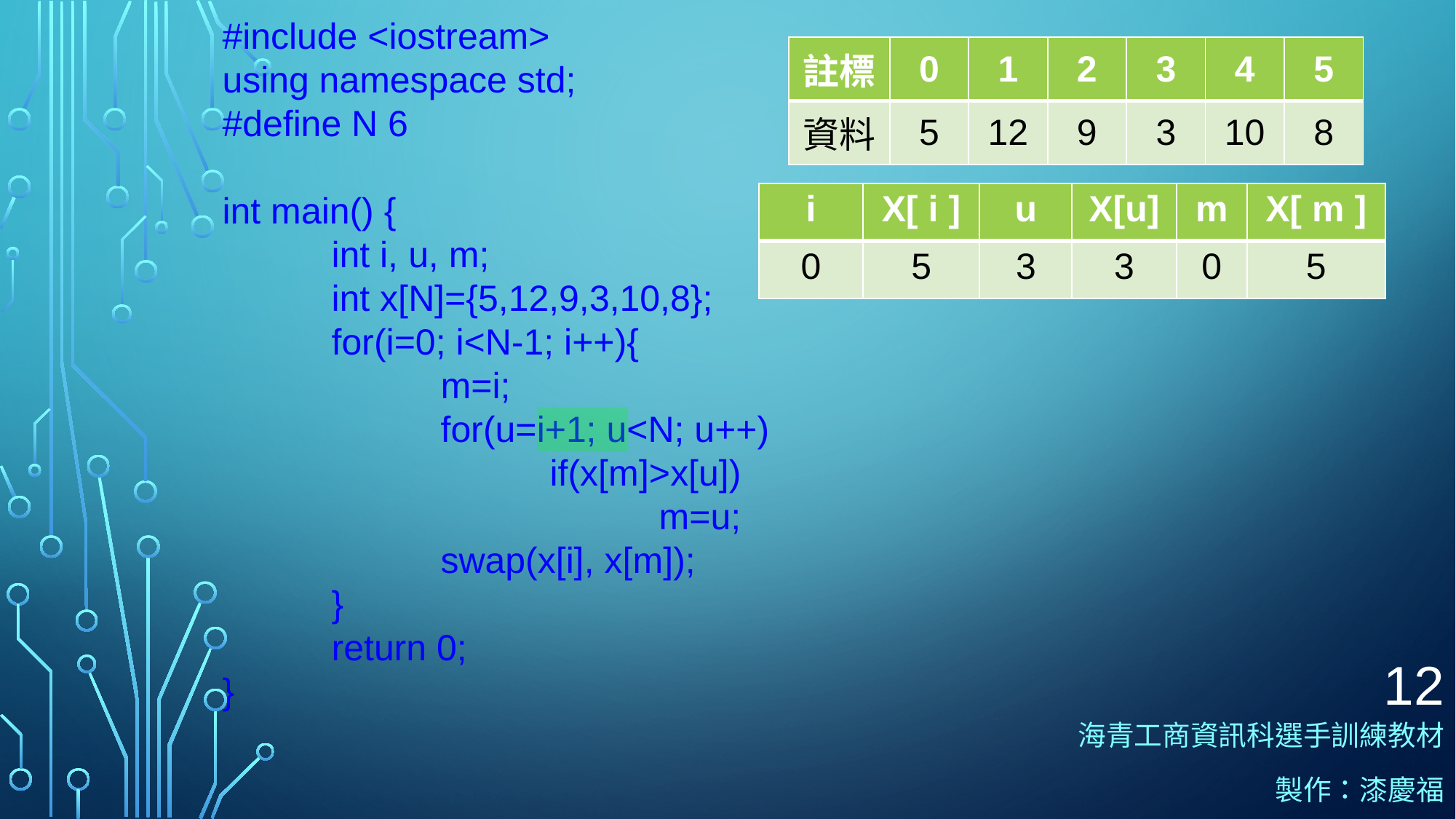

#include <iostream>
using namespace std;
#define N 6

int main() {
	int i, u, m;
	int x[N]={5,12,9,3,10,8};
	for(i=0; i<N-1; i++){
		m=i;
		for(u=i+1; u<N; u++)
			if(x[m]>x[u])
				m=u;
		swap(x[i], x[m]);
	}
	return 0;
}
| 註標 | 0 | 1 | 2 | 3 | 4 | 5 |
| --- | --- | --- | --- | --- | --- | --- |
| 資料 | 5 | 12 | 9 | 3 | 10 | 8 |
| i | X[ i ] | u | X[u] | m | X[ m ] |
| --- | --- | --- | --- | --- | --- |
| 0 | 5 | 3 | 3 | 0 | 5 |

12
海青工商資訊科選手訓練教材
製作：漆慶福